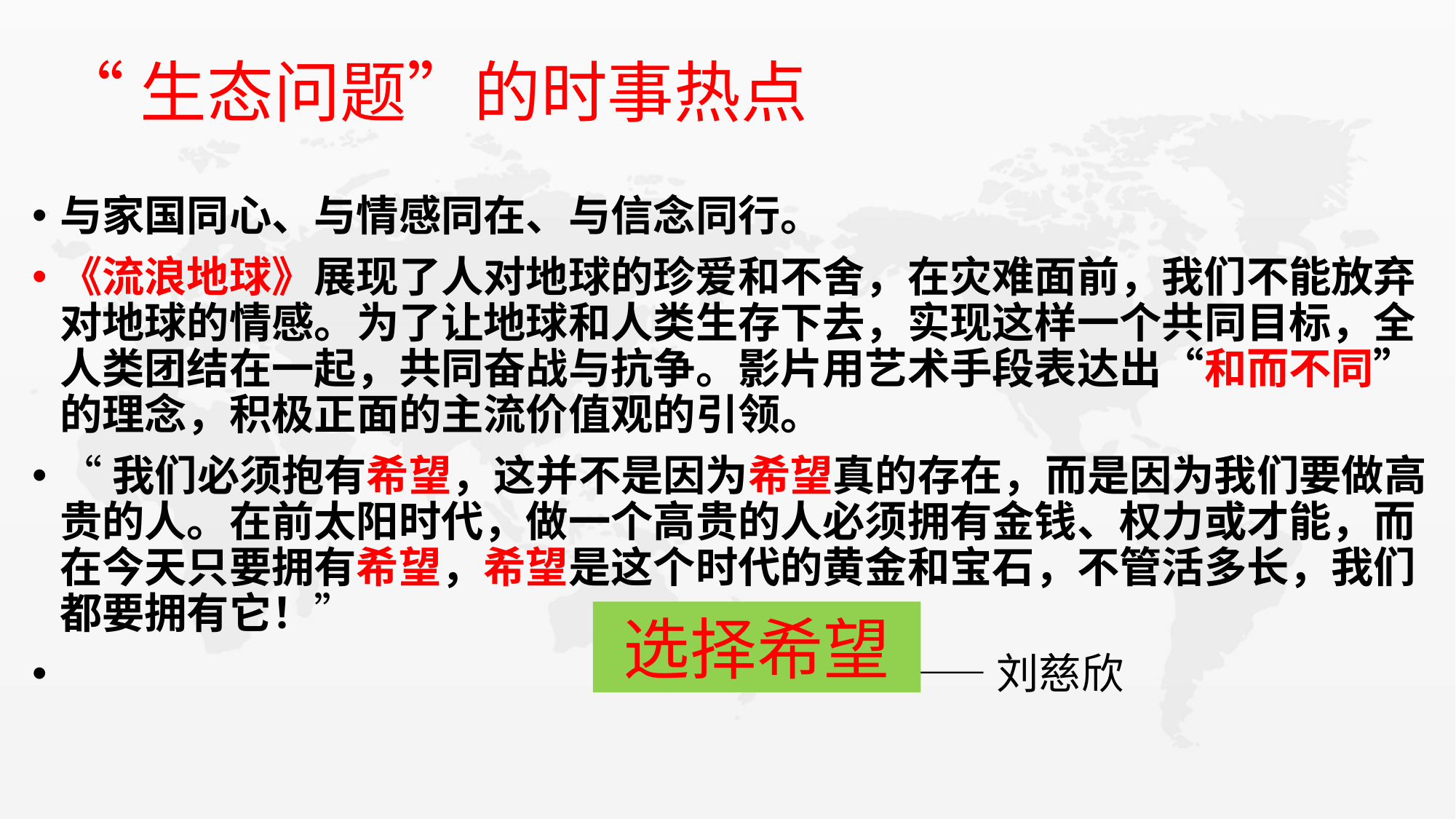

“生态问题”的时事热点
# 与家国同心、与情感同在、与信念同行。
《流浪地球》展现了人对地球的珍爱和不舍，在灾难面前，我们不能放弃对地球的情感。为了让地球和人类生存下去，实现这样一个共同目标，全人类团结在一起，共同奋战与抗争。影片用艺术手段表达出“和而不同”的理念，积极正面的主流价值观的引领。
“我们必须抱有希望，这并不是因为希望真的存在，而是因为我们要做高贵的人。在前太阳时代，做一个高贵的人必须拥有金钱、权力或才能，而在今天只要拥有希望，希望是这个时代的黄金和宝石，不管活多长，我们都要拥有它！”
                                                                                         ——刘慈欣
选择希望